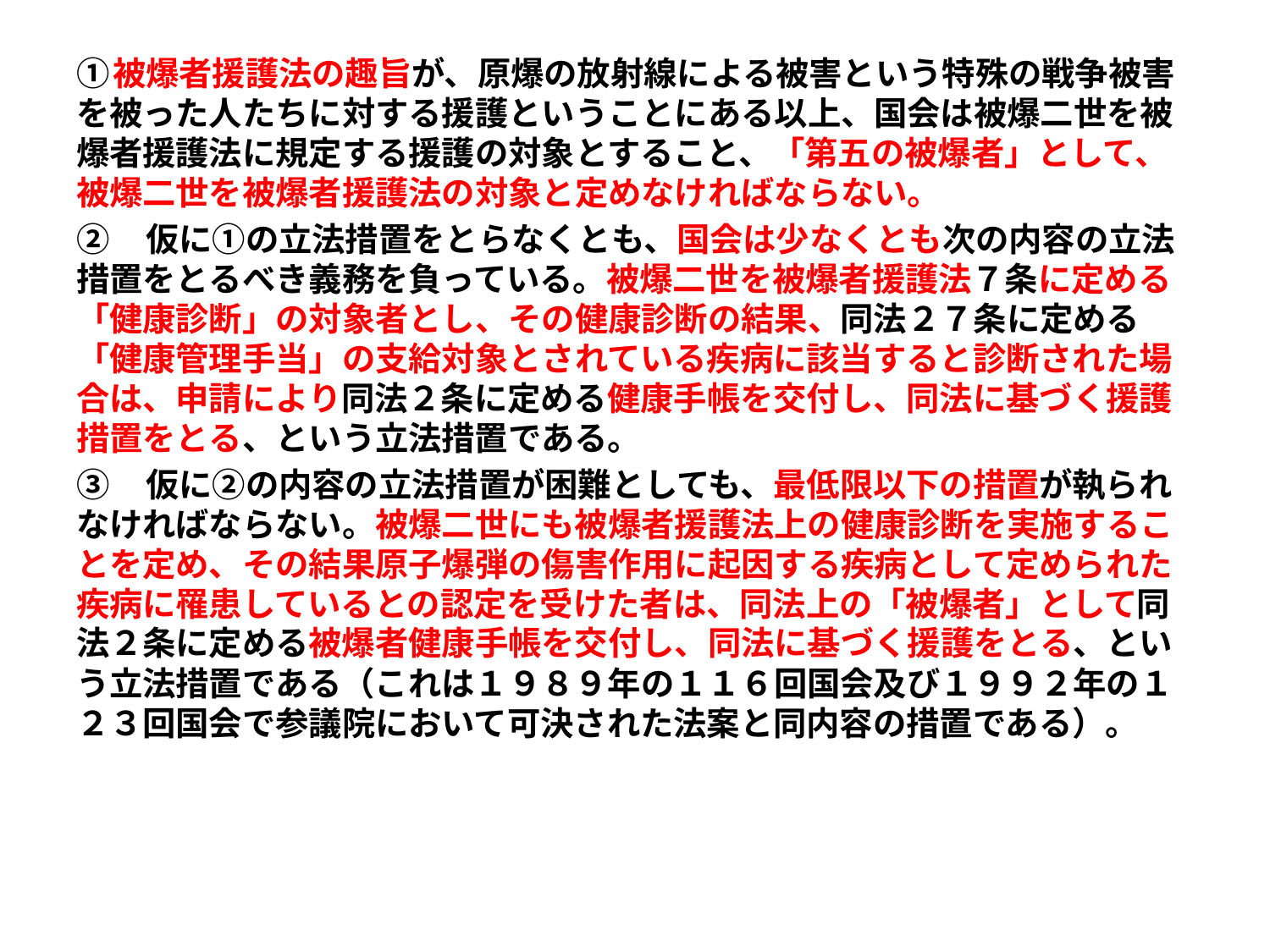

#
①被爆者援護法の趣旨が、原爆の放射線による被害という特殊の戦争被害を被った人たちに対する援護ということにある以上、国会は被爆二世を被爆者援護法に規定する援護の対象とすること、「第五の被爆者」として、被爆二世を被爆者援護法の対象と定めなければならない。
②　仮に①の立法措置をとらなくとも、国会は少なくとも次の内容の立法措置をとるべき義務を負っている。被爆二世を被爆者援護法７条に定める「健康診断」の対象者とし、その健康診断の結果、同法２７条に定める「健康管理手当」の支給対象とされている疾病に該当すると診断された場合は、申請により同法２条に定める健康手帳を交付し、同法に基づく援護措置をとる、という立法措置である。
③　仮に②の内容の立法措置が困難としても、最低限以下の措置が執られなければならない。被爆二世にも被爆者援護法上の健康診断を実施することを定め、その結果原子爆弾の傷害作用に起因する疾病として定められた疾病に罹患しているとの認定を受けた者は、同法上の「被爆者」として同法２条に定める被爆者健康手帳を交付し、同法に基づく援護をとる、という立法措置である（これは１９８９年の１１６回国会及び１９９２年の１２３回国会で参議院において可決された法案と同内容の措置である）。